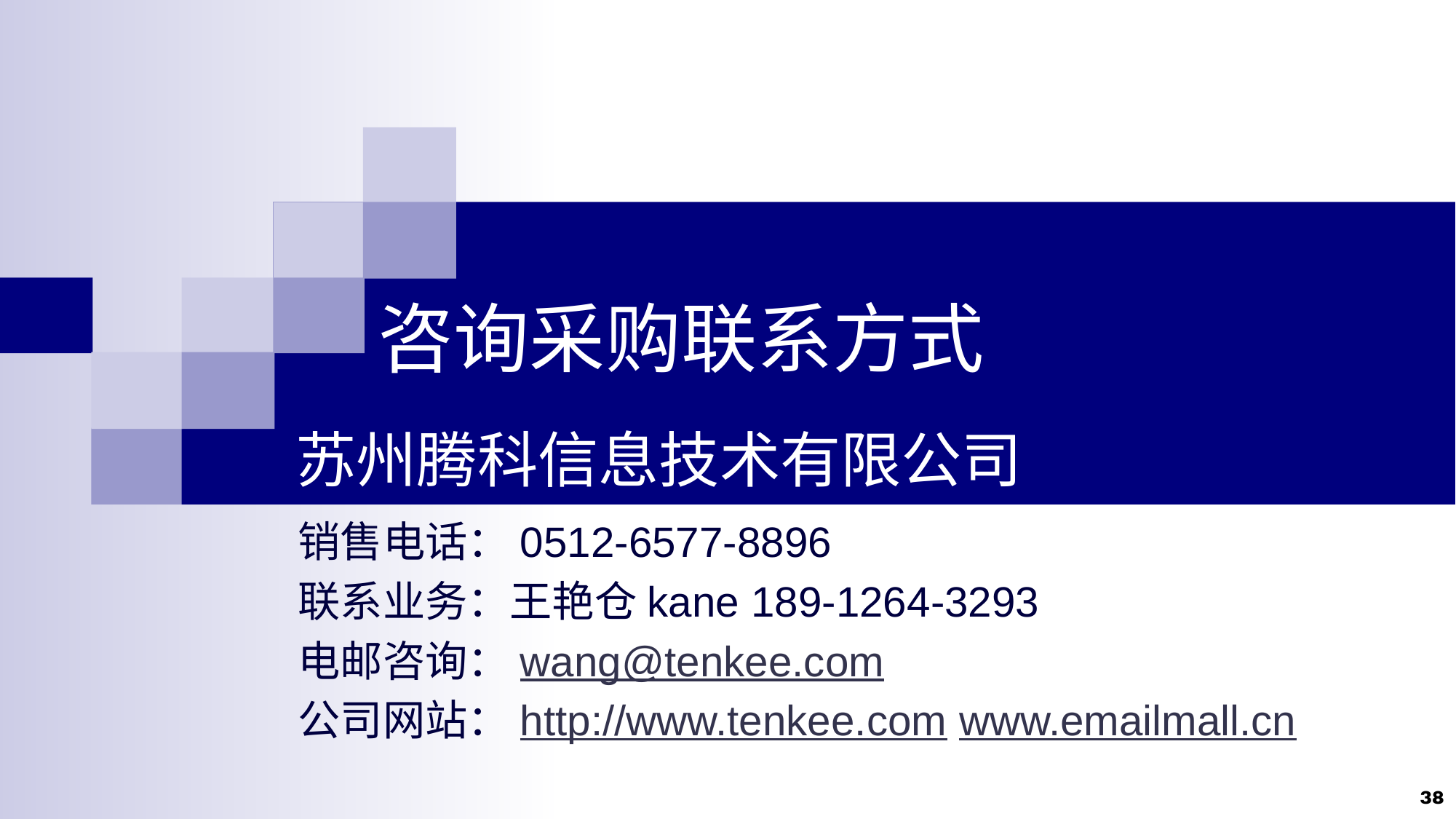

# 咨询采购联系方式
苏州腾科信息技术有限公司
销售电话：0512-6577-8896
联系业务：王艳仓kane 189-1264-3293
电邮咨询：wang@tenkee.com
公司网站：http://www.tenkee.com www.emailmall.cn

38